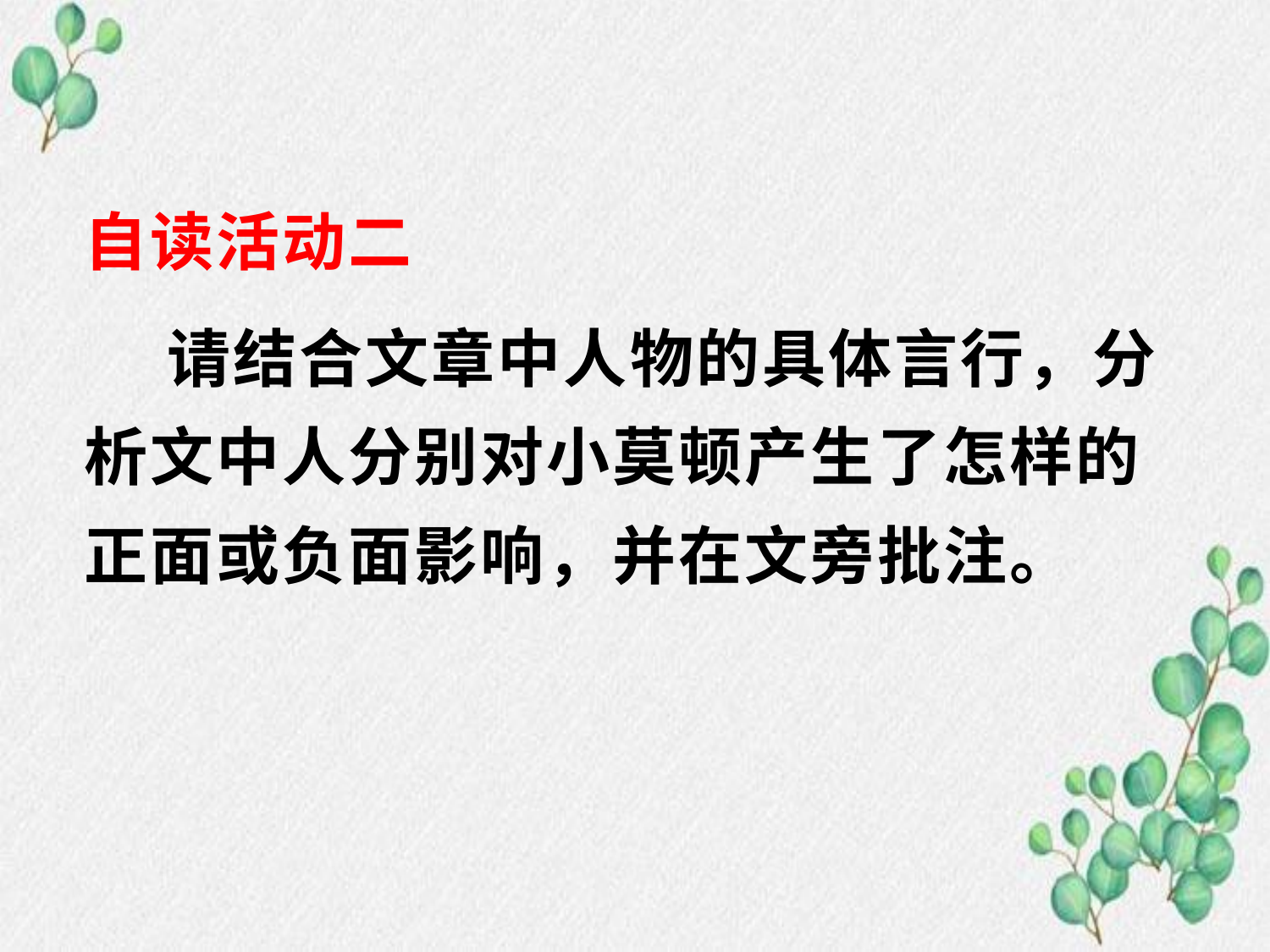

#
自读活动二
    请结合文章中人物的具体言行，分析文中人分别对小莫顿产生了怎样的正面或负面影响，并在文旁批注。